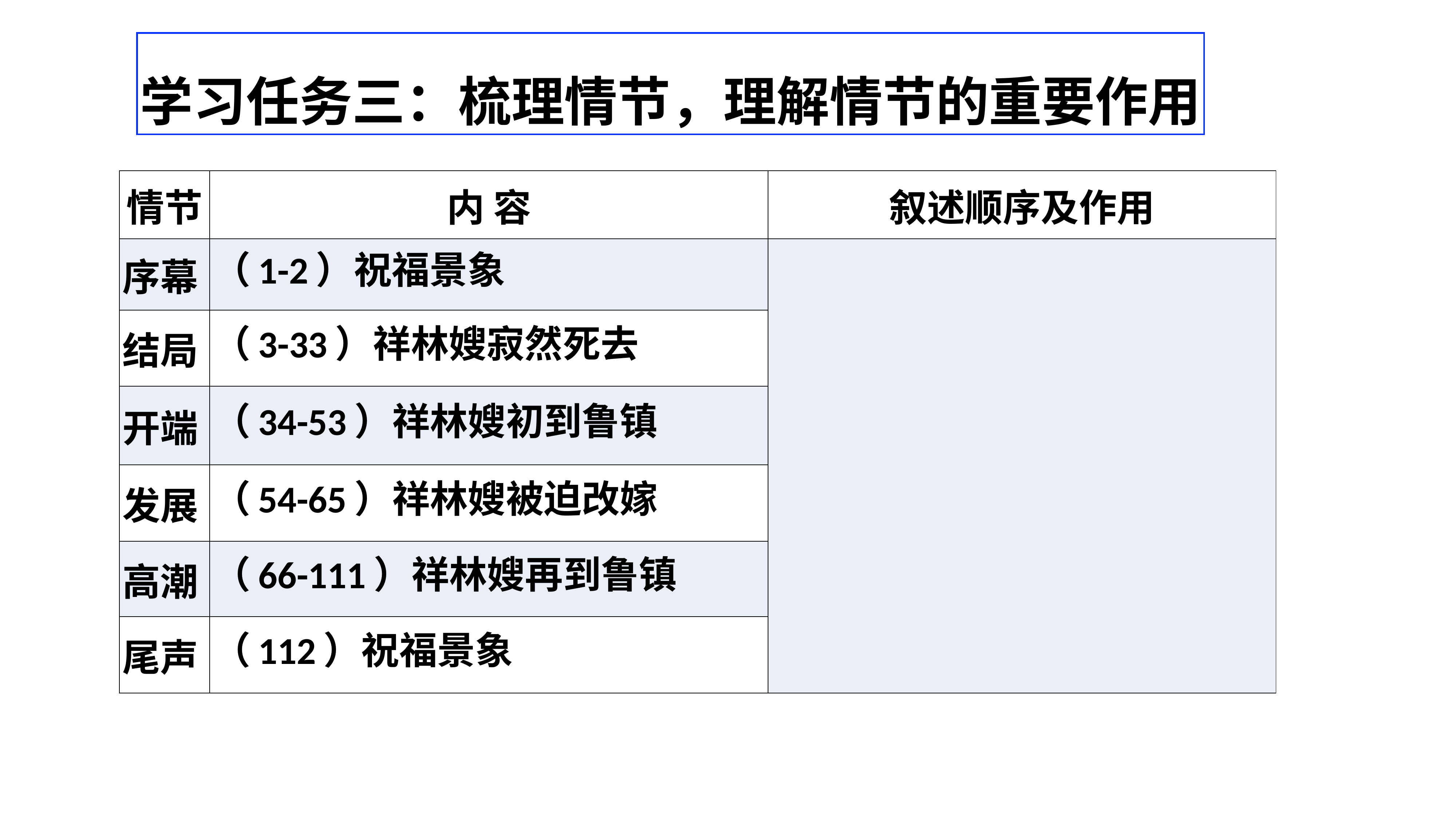

学习任务三：梳理情节，理解情节的重要作用
| 情节 | 内 容 | 叙述顺序及作用 |
| --- | --- | --- |
| 序幕 | （1-2）祝福景象 |  |
| 结局 | （3-33）祥林嫂寂然死去 |  |
| 开端 | （34-53）祥林嫂初到鲁镇 |  |
| 发展 | （54-65）祥林嫂被迫改嫁 |  |
| 高潮 | （66-111）祥林嫂再到鲁镇 |  |
| 尾声 | （112）祝福景象 |  |